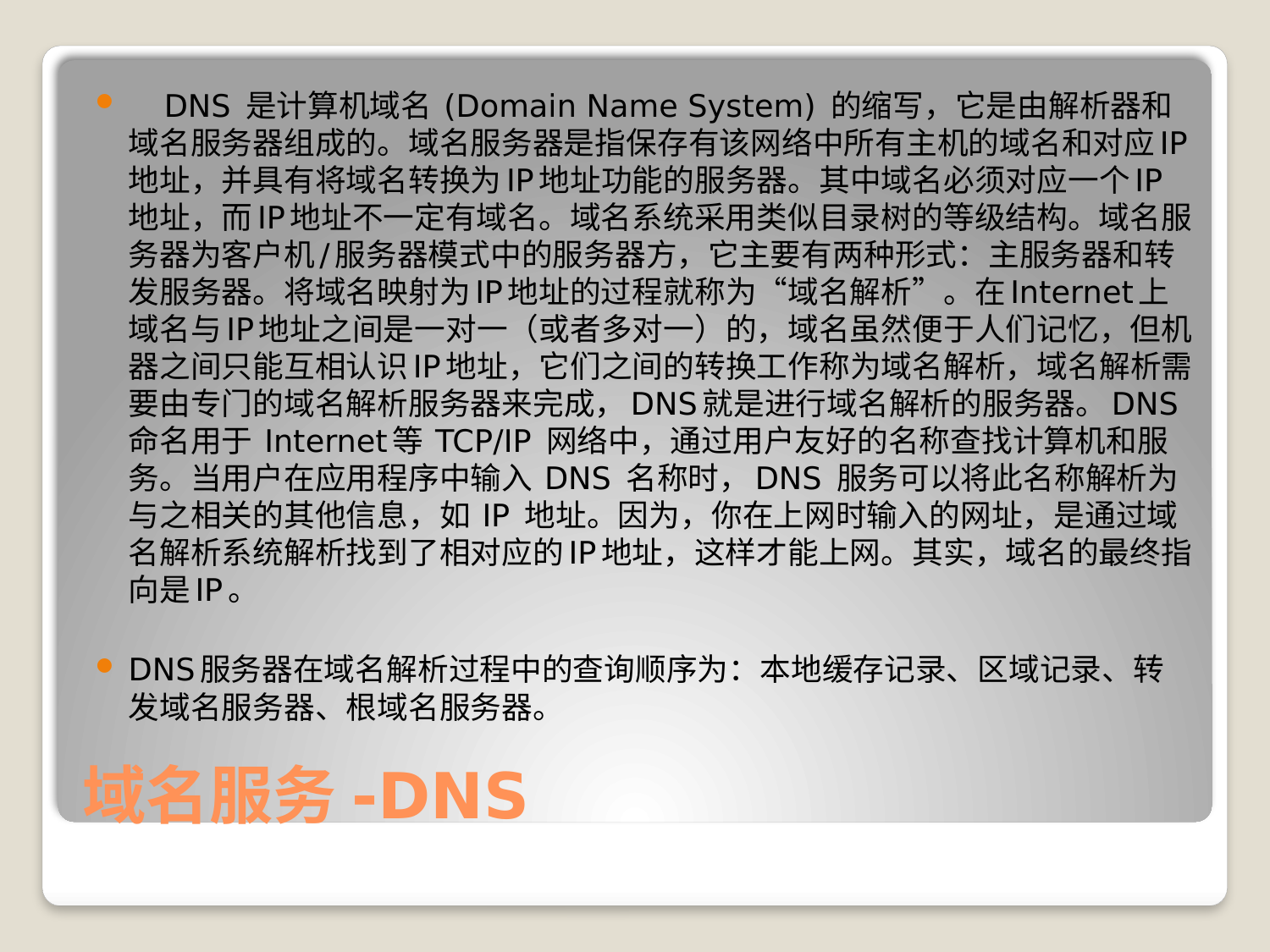

DNS 是计算机域名 (Domain Name System) 的缩写，它是由解析器和域名服务器组成的。域名服务器是指保存有该网络中所有主机的域名和对应IP地址，并具有将域名转换为IP地址功能的服务器。其中域名必须对应一个IP地址，而IP地址不一定有域名。域名系统采用类似目录树的等级结构。域名服务器为客户机/服务器模式中的服务器方，它主要有两种形式：主服务器和转发服务器。将域名映射为IP地址的过程就称为“域名解析”。在Internet上域名与IP地址之间是一对一（或者多对一）的，域名虽然便于人们记忆，但机器之间只能互相认识IP地址，它们之间的转换工作称为域名解析，域名解析需要由专门的域名解析服务器来完成，DNS就是进行域名解析的服务器。DNS 命名用于 Internet等 TCP/IP 网络中，通过用户友好的名称查找计算机和服务。当用户在应用程序中输入 DNS 名称时，DNS 服务可以将此名称解析为与之相关的其他信息，如 IP 地址。因为，你在上网时输入的网址，是通过域名解析系统解析找到了相对应的IP地址，这样才能上网。其实，域名的最终指向是IP。

DNS服务器在域名解析过程中的查询顺序为：本地缓存记录、区域记录、转发域名服务器、根域名服务器。
# 域名服务-DNS